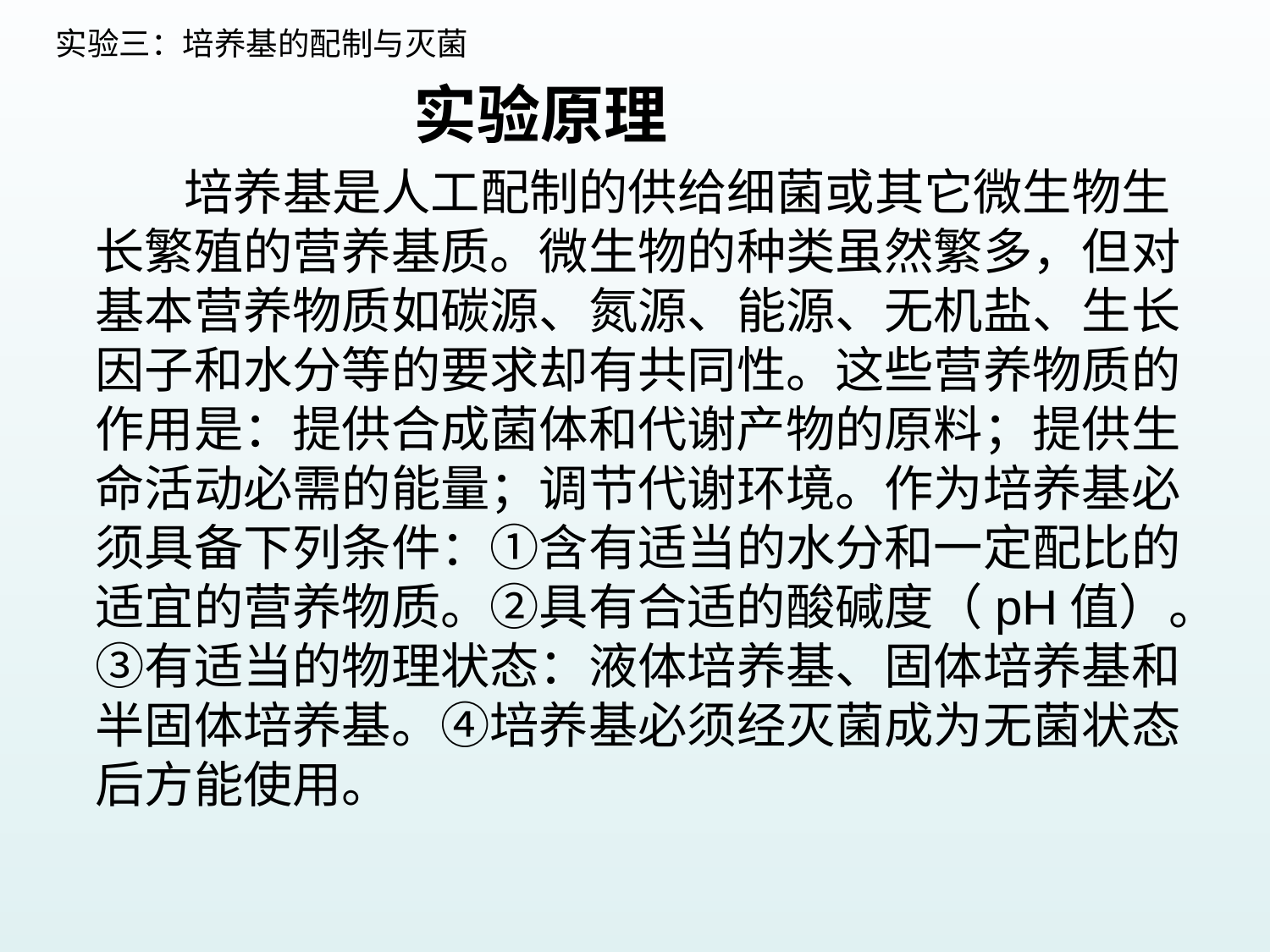

实验三：培养基的配制与灭菌
                        实验原理
       培养基是人工配制的供给细菌或其它微生物生长繁殖的营养基质。微生物的种类虽然繁多，但对基本营养物质如碳源、氮源、能源、无机盐、生长因子和水分等的要求却有共同性。这些营养物质的作用是：提供合成菌体和代谢产物的原料；提供生命活动必需的能量；调节代谢环境。作为培养基必须具备下列条件：①含有适当的水分和一定配比的适宜的营养物质。②具有合适的酸碱度（pH值）。③有适当的物理状态：液体培养基、固体培养基和半固体培养基。④培养基必须经灭菌成为无菌状态后方能使用。